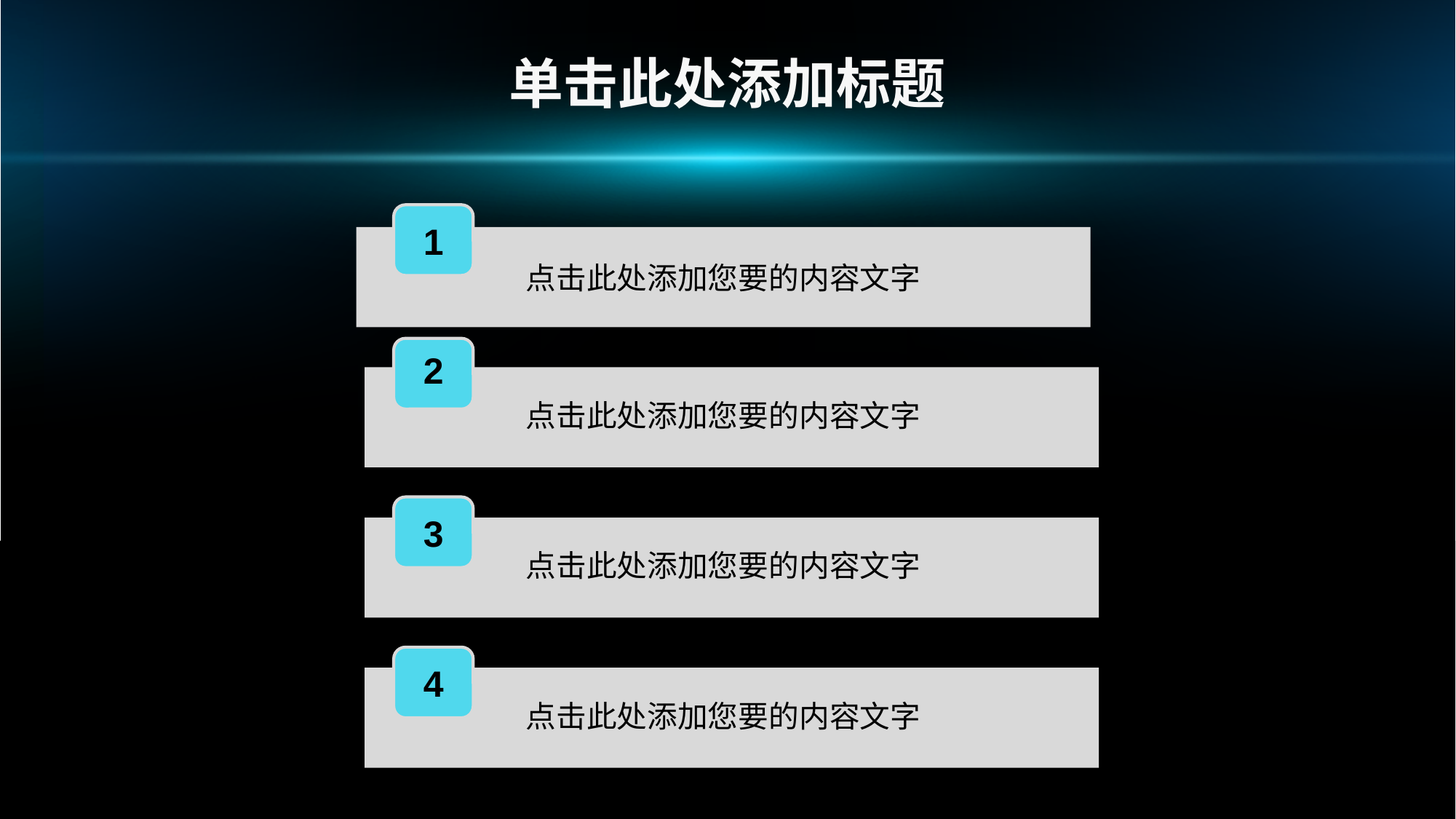

单击此处添加标题

1

点击此处添加您要的内容文字

2

点击此处添加您要的内容文字

3

点击此处添加您要的内容文字

4

点击此处添加您要的内容文字